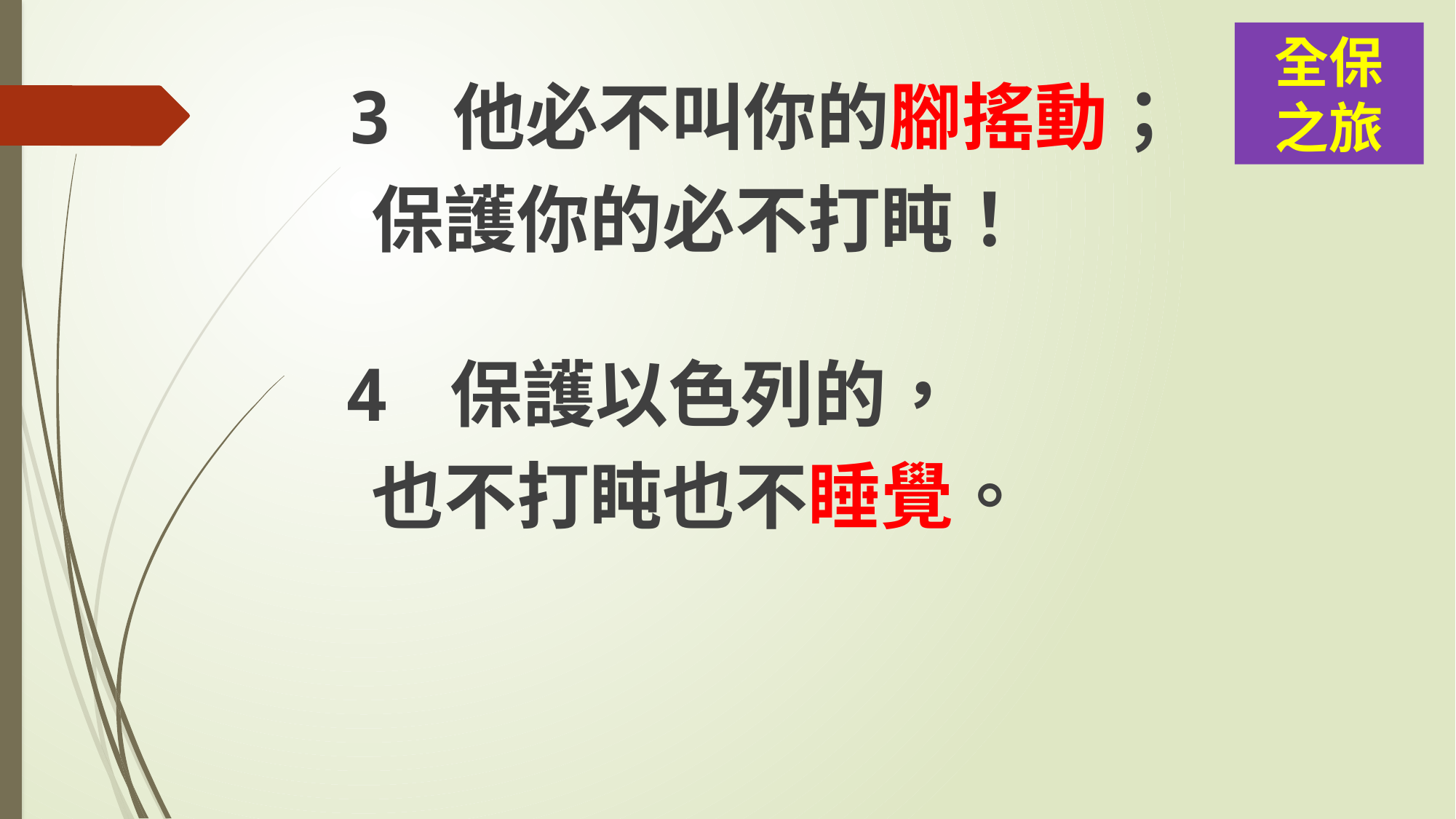

全保
之旅
 3 他必不叫你的腳搖動；
   保護你的必不打盹！
4 保護以色列的，
   也不打盹也不睡覺。